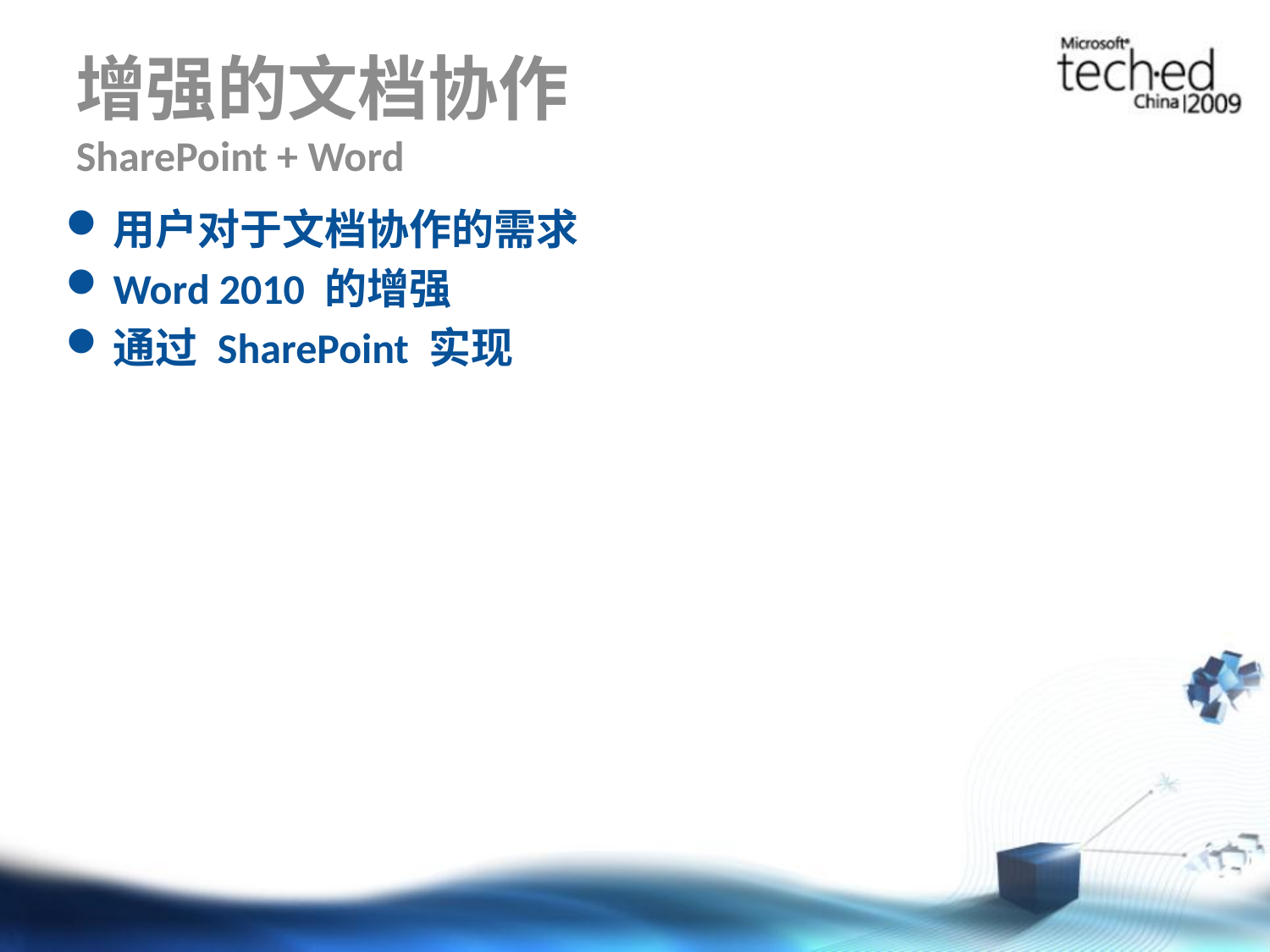

# 增强的文档协作 SharePoint + Word
用户对于文档协作的需求
Word 2010 的增强
通过 SharePoint 实现